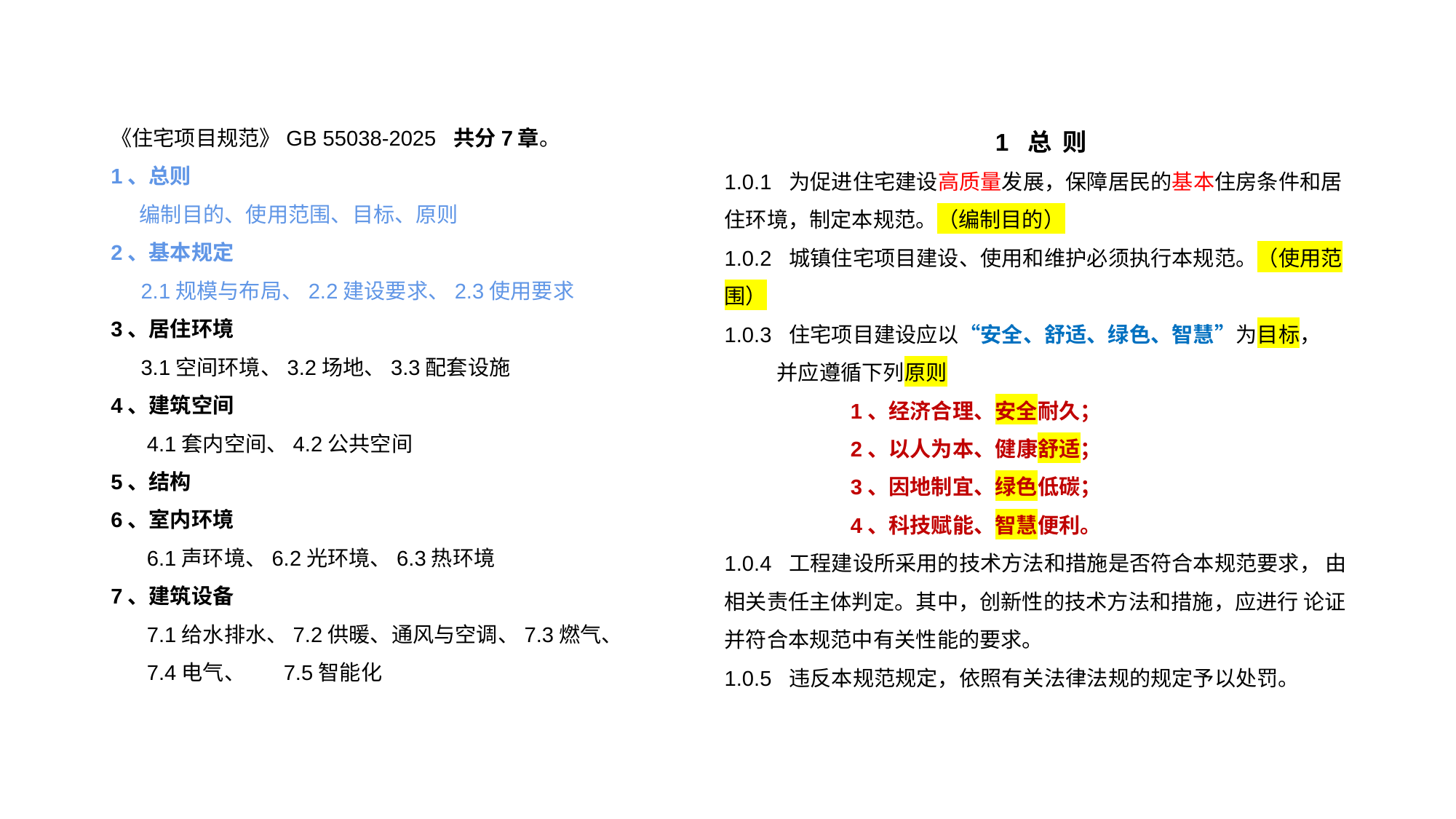

《住宅项目规范》GB 55038-2025  共分7章。
1、总则
     编制目的、使用范围、目标、原则
2、基本规定
     2.1规模与布局、2.2建设要求、2.3使用要求
3、居住环境
     3.1空间环境、3.2场地、3.3配套设施
4、建筑空间
      4.1套内空间、4.2公共空间
5、结构
6、室内环境
      6.1声环境、6.2光环境、6.3热环境
7、建筑设备
      7.1给水排水、7.2供暖、通风与空调、7.3燃气、
      7.4电气、       7.5智能化

1  总  则
1.0.1  为促进住宅建设高质量发展，保障居民的基本住房条件和居住环境，制定本规范。（编制目的）
1.0.2  城镇住宅项目建设、使用和维护必须执行本规范。（使用范围）
1.0.3  住宅项目建设应以“安全、舒适、绿色、智慧”为目标，
          并应遵循下列原则
                     1、经济合理、安全耐久；
                     2、以人为本、健康舒适；
                     3、因地制宜、绿色低碳；
                     4、科技赋能、智慧便利。
1.0.4  工程建设所采用的技术方法和措施是否符合本规范要求， 由相关责任主体判定。其中，创新性的技术方法和措施，应进行 论证并符合本规范中有关性能的要求。
1.0.5  违反本规范规定，依照有关法律法规的规定予以处罚。